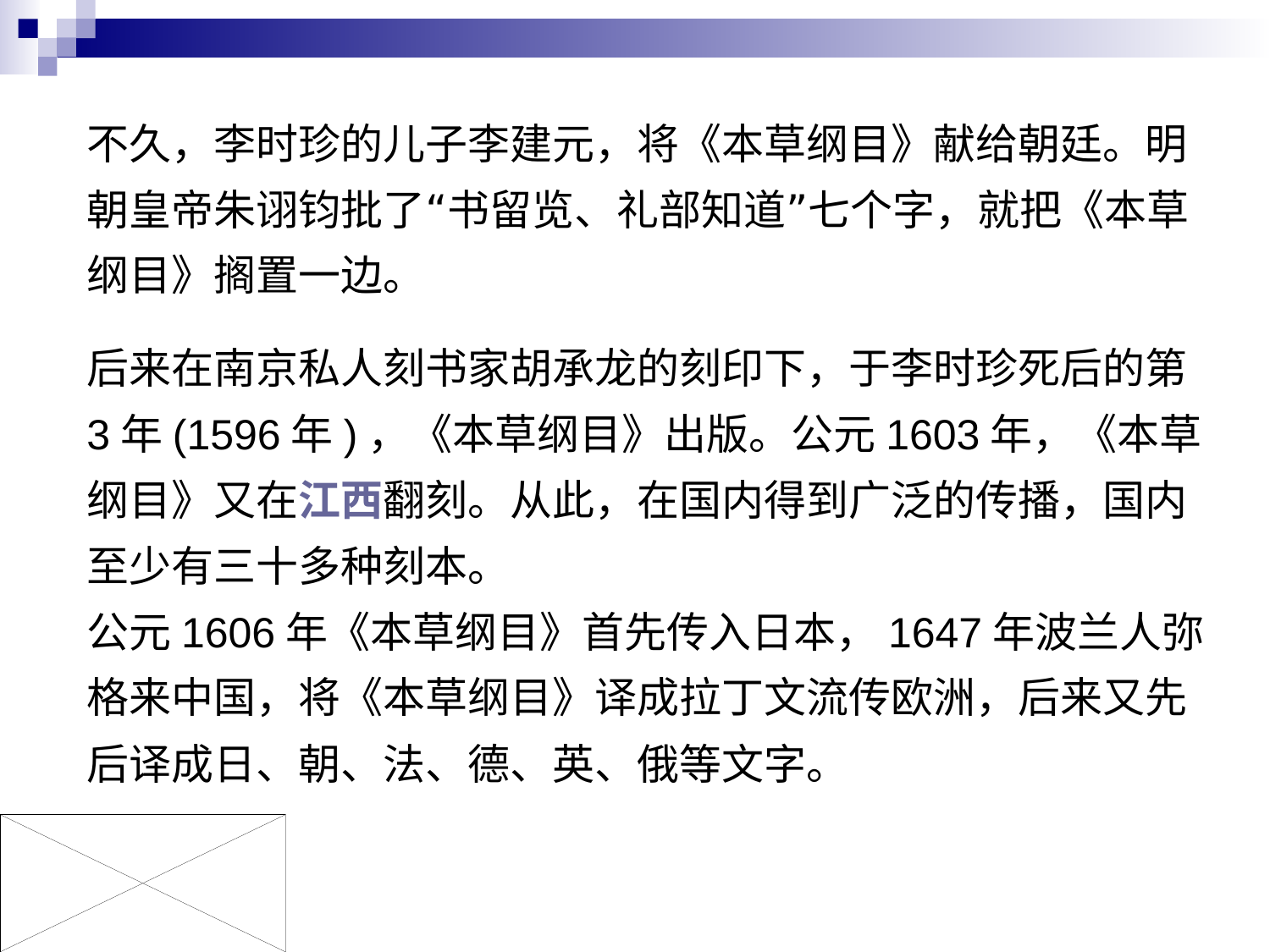

不久，李时珍的儿子李建元，将《本草纲目》献给朝廷。明朝皇帝朱诩钧批了“书留览、礼部知道”七个字，就把《本草纲目》搁置一边。
后来在南京私人刻书家胡承龙的刻印下，于李时珍死后的第3年(1596年)，《本草纲目》出版。公元1603年，《本草纲目》又在江西翻刻。从此，在国内得到广泛的传播，国内至少有三十多种刻本。
公元1606年《本草纲目》首先传入日本，1647年波兰人弥格来中国，将《本草纲目》译成拉丁文流传欧洲，后来又先后译成日、朝、法、德、英、俄等文字。